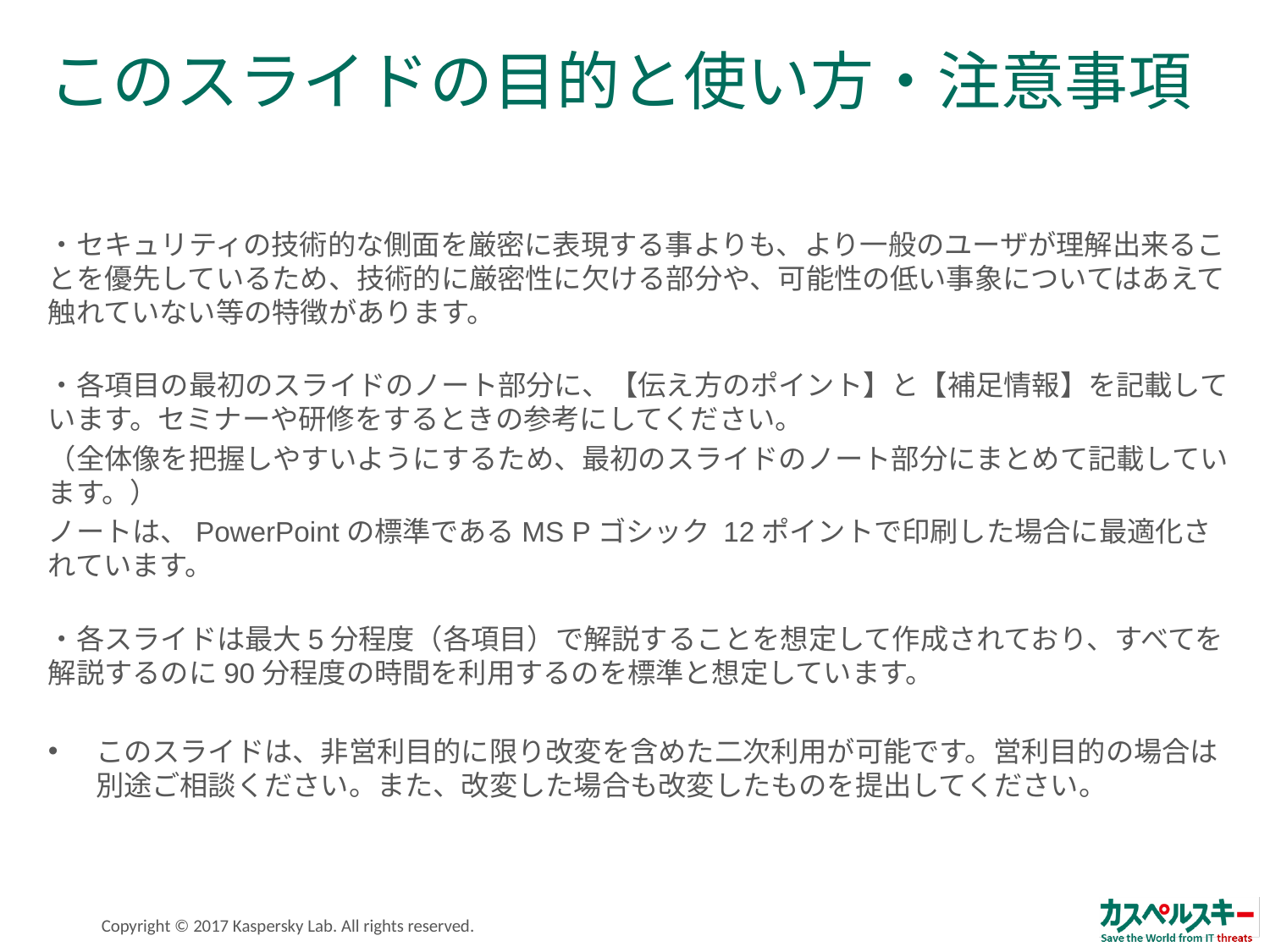

# このスライドの目的と使い方・注意事項
・セキュリティの技術的な側面を厳密に表現する事よりも、より一般のユーザが理解出来ることを優先しているため、技術的に厳密性に欠ける部分や、可能性の低い事象についてはあえて触れていない等の特徴があります。
・各項目の最初のスライドのノート部分に、【伝え方のポイント】と【補足情報】を記載しています。セミナーや研修をするときの参考にしてください。
（全体像を把握しやすいようにするため、最初のスライドのノート部分にまとめて記載しています。）
ノートは、PowerPointの標準であるMS Pゴシック 12ポイントで印刷した場合に最適化されています。
・各スライドは最大5分程度（各項目）で解説することを想定して作成されており、すべてを解説するのに90分程度の時間を利用するのを標準と想定しています。

このスライドは、非営利目的に限り改変を含めた二次利用が可能です。営利目的の場合は別途ご相談ください。また、改変した場合も改変したものを提出してください。